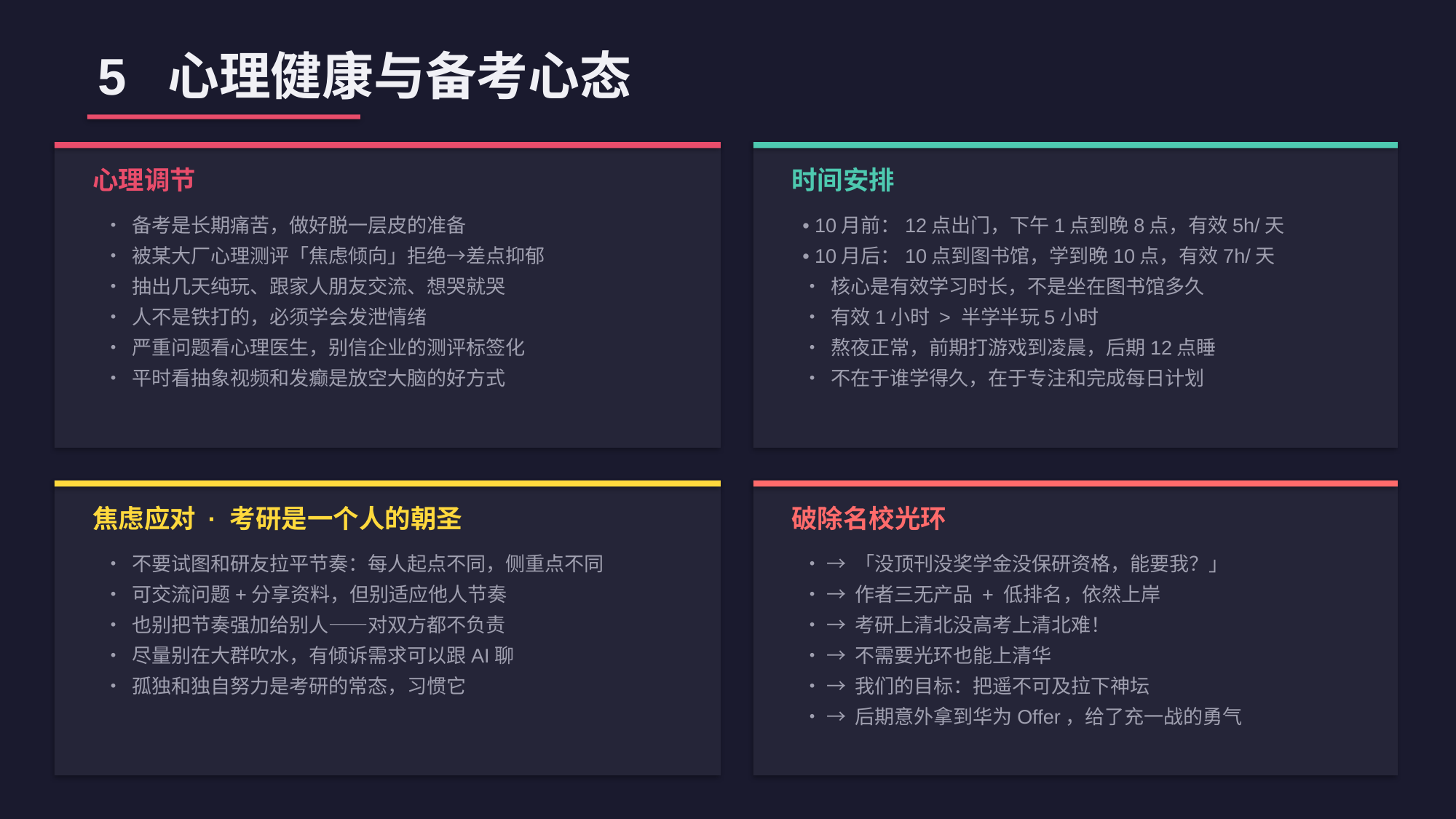

5  心理健康与备考心态

心理调节
时间安排
• 备考是长期痛苦，做好脱一层皮的准备
• 10月前：12点出门，下午1点到晚8点，有效5h/天
• 被某大厂心理测评「焦虑倾向」拒绝→差点抑郁
• 10月后：10点到图书馆，学到晚10点，有效7h/天
• 抽出几天纯玩、跟家人朋友交流、想哭就哭
• 核心是有效学习时长，不是坐在图书馆多久
• 人不是铁打的，必须学会发泄情绪
• 有效1小时 > 半学半玩5小时
• 严重问题看心理医生，别信企业的测评标签化
• 熬夜正常，前期打游戏到凌晨，后期12点睡
• 平时看抽象视频和发癫是放空大脑的好方式
• 不在于谁学得久，在于专注和完成每日计划

焦虑应对 · 考研是一个人的朝圣
破除名校光环
• 不要试图和研友拉平节奏：每人起点不同，侧重点不同
• → 「没顶刊没奖学金没保研资格，能要我？」
• 可交流问题+分享资料，但别适应他人节奏
• → 作者三无产品 + 低排名，依然上岸
• 也别把节奏强加给别人——对双方都不负责
• → 考研上清北没高考上清北难！
• 尽量别在大群吹水，有倾诉需求可以跟AI聊
• → 不需要光环也能上清华
• 孤独和独自努力是考研的常态，习惯它
• → 我们的目标：把遥不可及拉下神坛
• → 后期意外拿到华为Offer，给了充一战的勇气